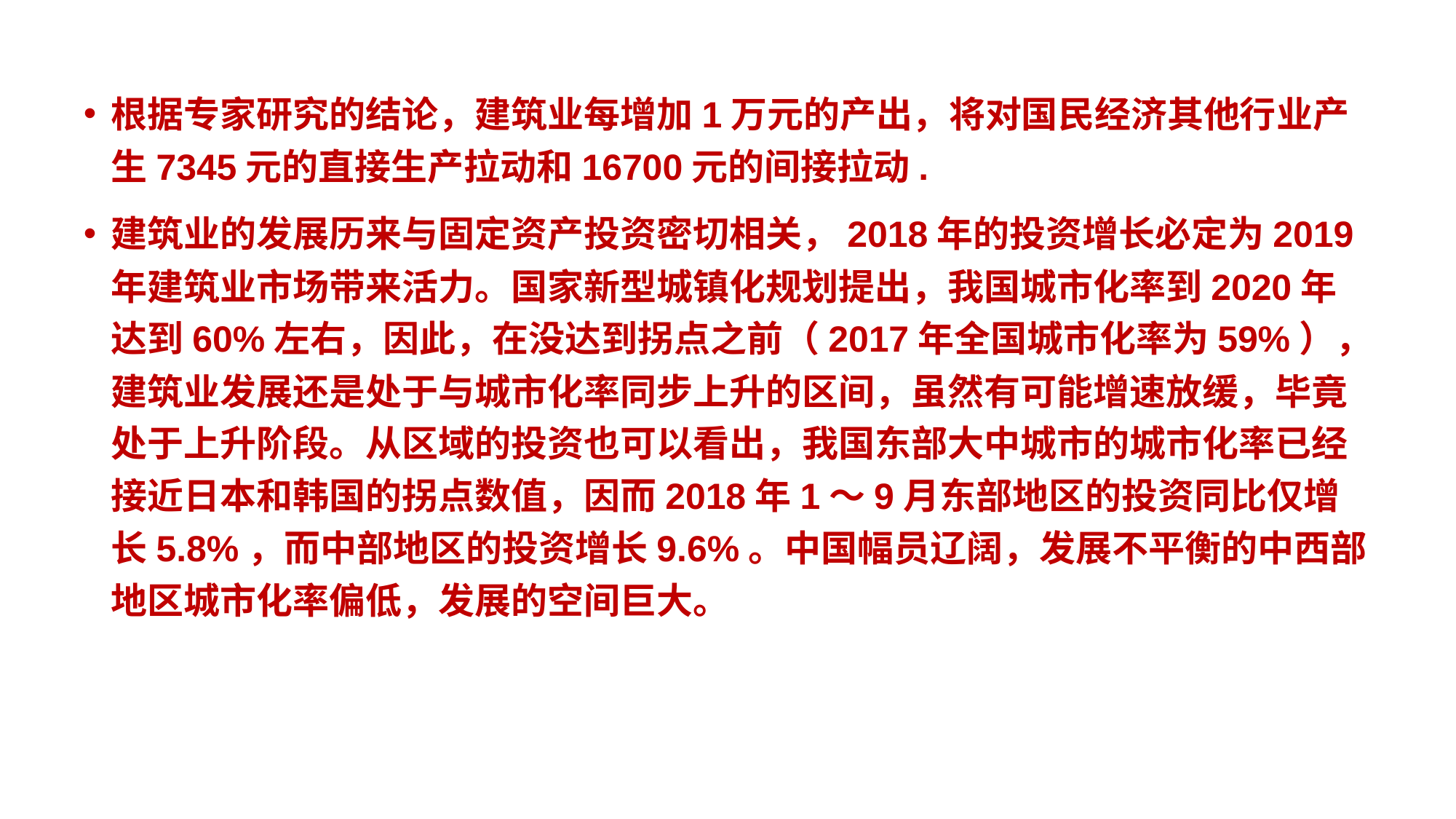

# 根据专家研究的结论，建筑业每增加1万元的产出，将对国民经济其他行业产生7345元的直接生产拉动和16700元的间接拉动.
建筑业的发展历来与固定资产投资密切相关，2018年的投资增长必定为2019年建筑业市场带来活力。国家新型城镇化规划提出，我国城市化率到2020年达到60%左右，因此，在没达到拐点之前（2017年全国城市化率为59%），建筑业发展还是处于与城市化率同步上升的区间，虽然有可能增速放缓，毕竟处于上升阶段。从区域的投资也可以看出，我国东部大中城市的城市化率已经接近日本和韩国的拐点数值，因而2018年1～9月东部地区的投资同比仅增长5.8%，而中部地区的投资增长9.6%。中国幅员辽阔，发展不平衡的中西部地区城市化率偏低，发展的空间巨大。